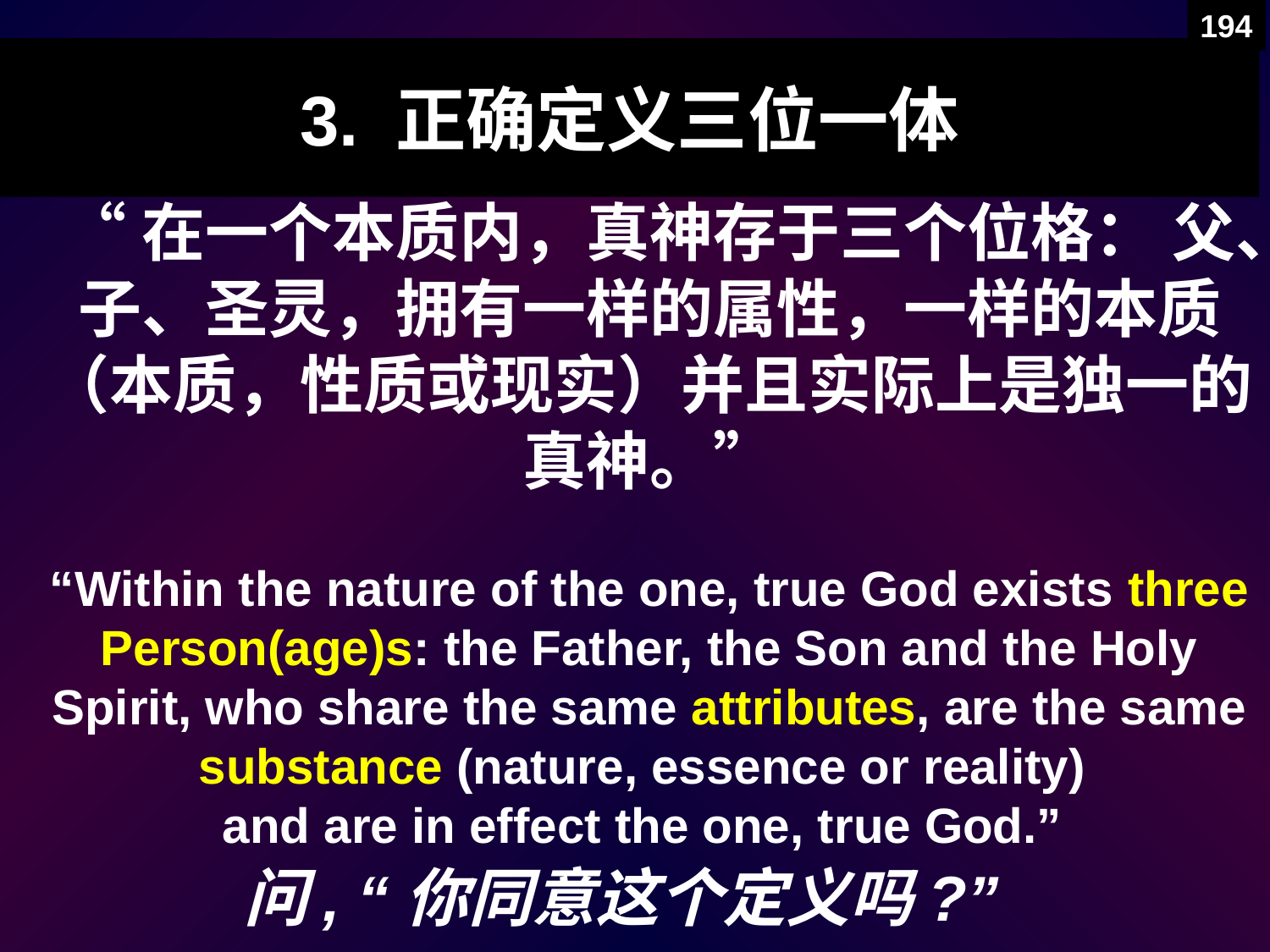

194

3. 正确定义三位一体
“在一个本质内，真神存于三个位格： 父、子、圣灵，拥有一样的属性，一样的本质 （本质，性质或现实）并且实际上是独一的真神。”

“Within the nature of the one, true God exists three Person(age)s: the Father, the Son and the Holy Spirit, who share the same attributes, are the same substance (nature, essence or reality)
and are in effect the one, true God.”
问, “你同意这个定义吗?”